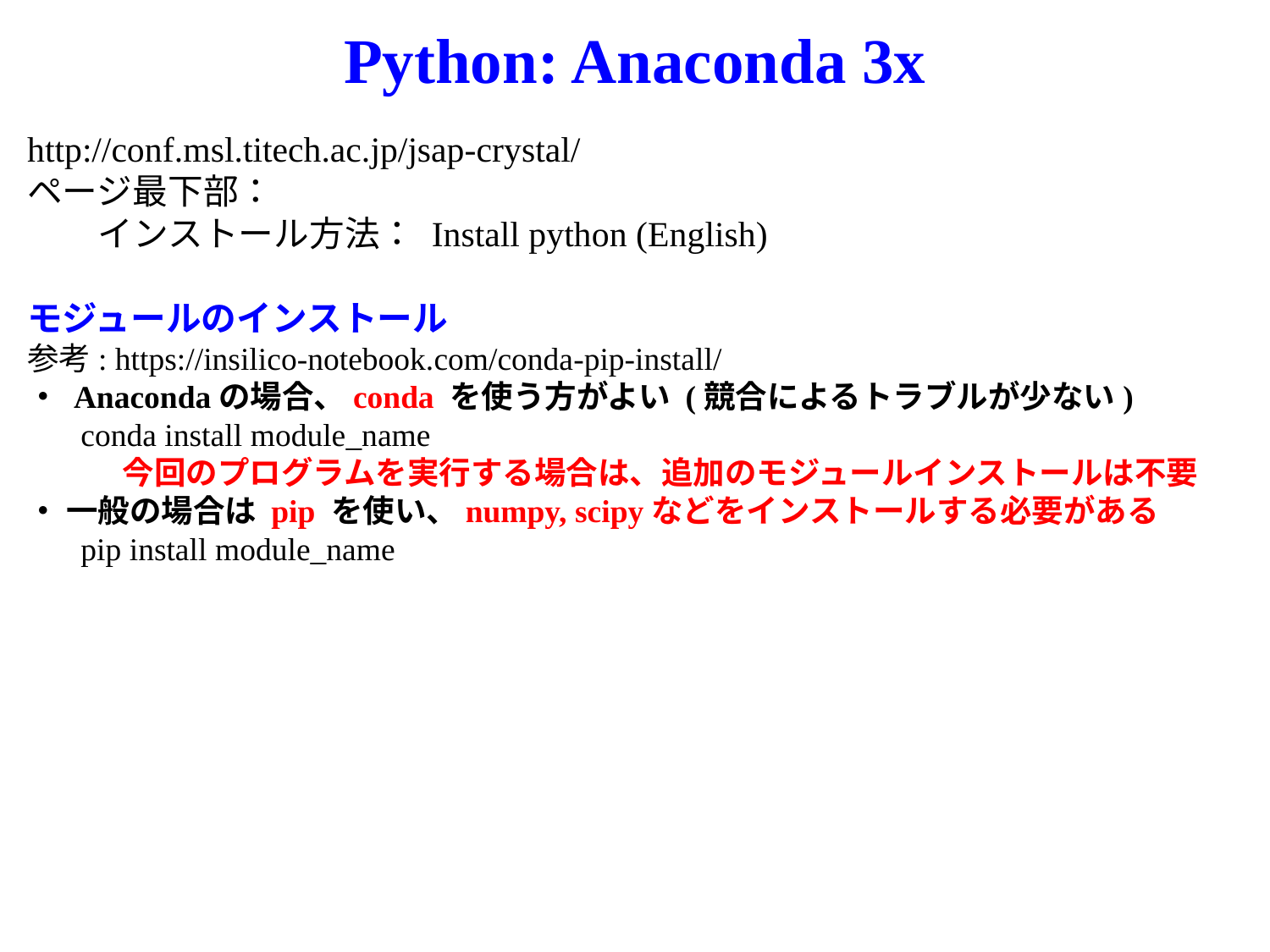

Python: Anaconda 3x
http://conf.msl.titech.ac.jp/jsap-crystal/
ページ最下部：
　　インストール方法： Install python (English)

モジュールのインストール
参考: https://insilico-notebook.com/conda-pip-install/
・ Anacondaの場合、conda を使う方がよい (競合によるトラブルが少ない)
　  conda install module_name
　　　今回のプログラムを実行する場合は、追加のモジュールインストールは不要
・ 一般の場合は pip を使い、numpy, scipyなどをインストールする必要がある
　  pip install module_name